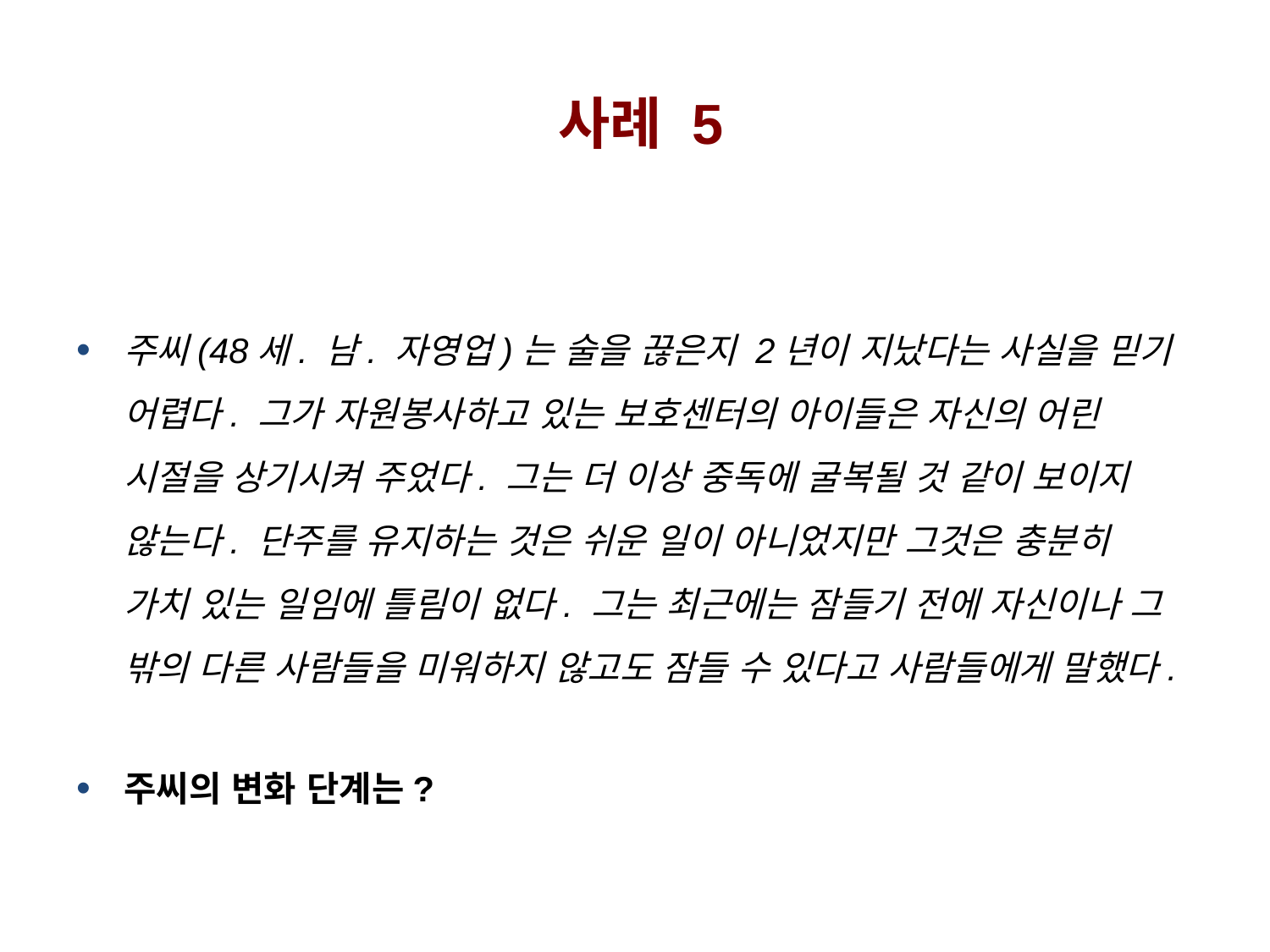

사례 5
주씨(48세. 남. 자영업)는 술을 끊은지 2년이 지났다는 사실을 믿기 어렵다. 그가 자원봉사하고 있는 보호센터의 아이들은 자신의 어린 시절을 상기시켜 주었다. 그는 더 이상 중독에 굴복될 것 같이 보이지 않는다. 단주를 유지하는 것은 쉬운 일이 아니었지만 그것은 충분히 가치 있는 일임에 틀림이 없다. 그는 최근에는 잠들기 전에 자신이나 그 밖의 다른 사람들을 미워하지 않고도 잠들 수 있다고 사람들에게 말했다.

주씨의 변화 단계는?